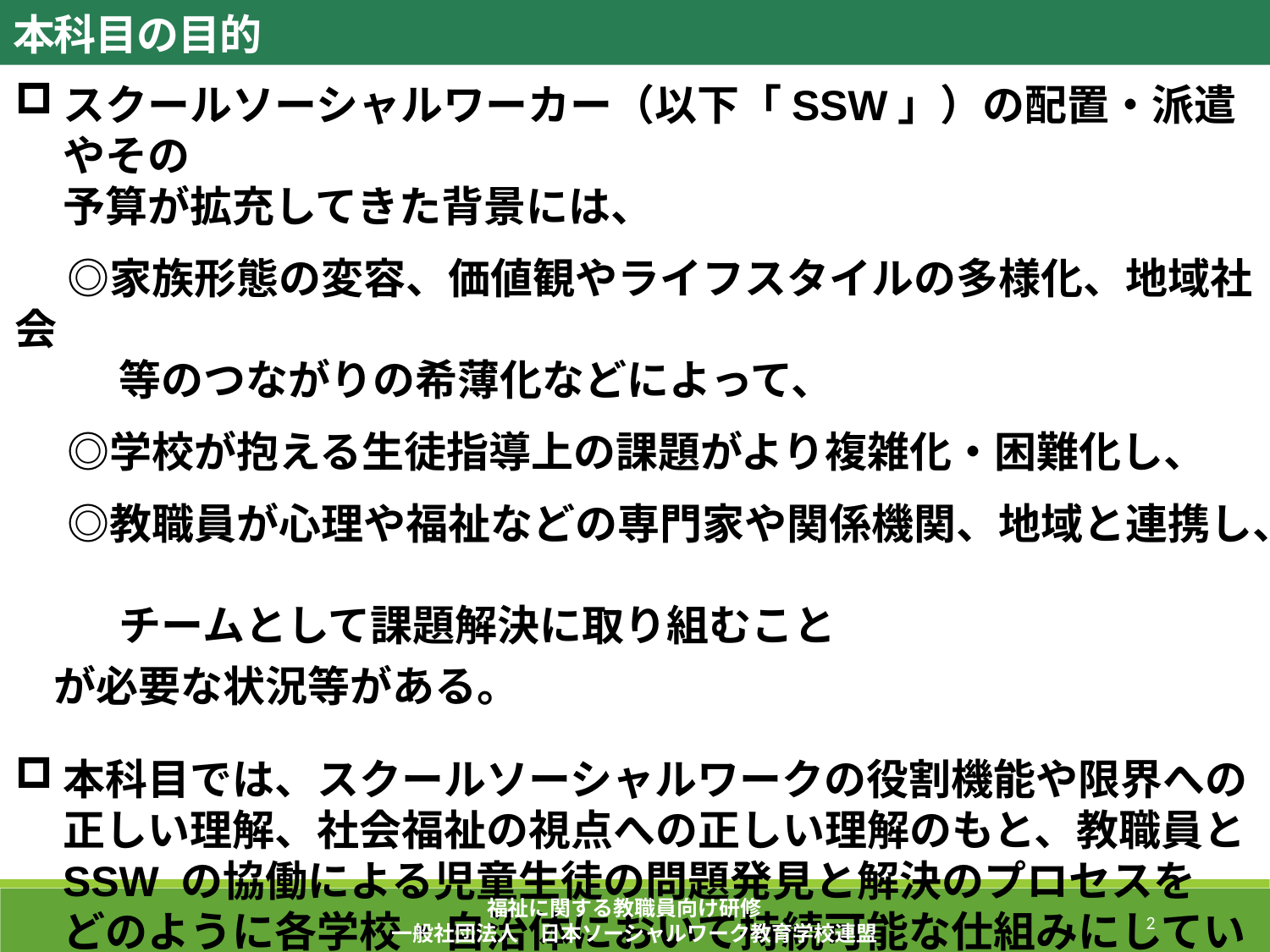

本科目の目的
スクールソーシャルワーカー（以下「SSW」）の配置・派遣やその
予算が拡充してきた背景には、
　 ◎家族形態の変容、価値観やライフスタイルの多様化、地域社会
　 　 等のつながりの希薄化などによって、
　 ◎学校が抱える生徒指導上の課題がより複雑化・困難化し、
　 ◎教職員が心理や福祉などの専門家や関係機関、地域と連携し、
　 　 チームとして課題解決に取り組むこと
   が必要な状況等がある。
本科目では、スクールソーシャルワークの役割機能や限界への
正しい理解、社会福祉の視点への正しい理解のもと、教職員とSSW の協働による児童生徒の問題発見と解決のプロセスを
どのように各学校・自治体において持続可能な仕組みにしていくのかについて、学んでいく。

福祉に関する教職員向け研修
一般社団法人　日本ソーシャルワーク教育学校連盟
2